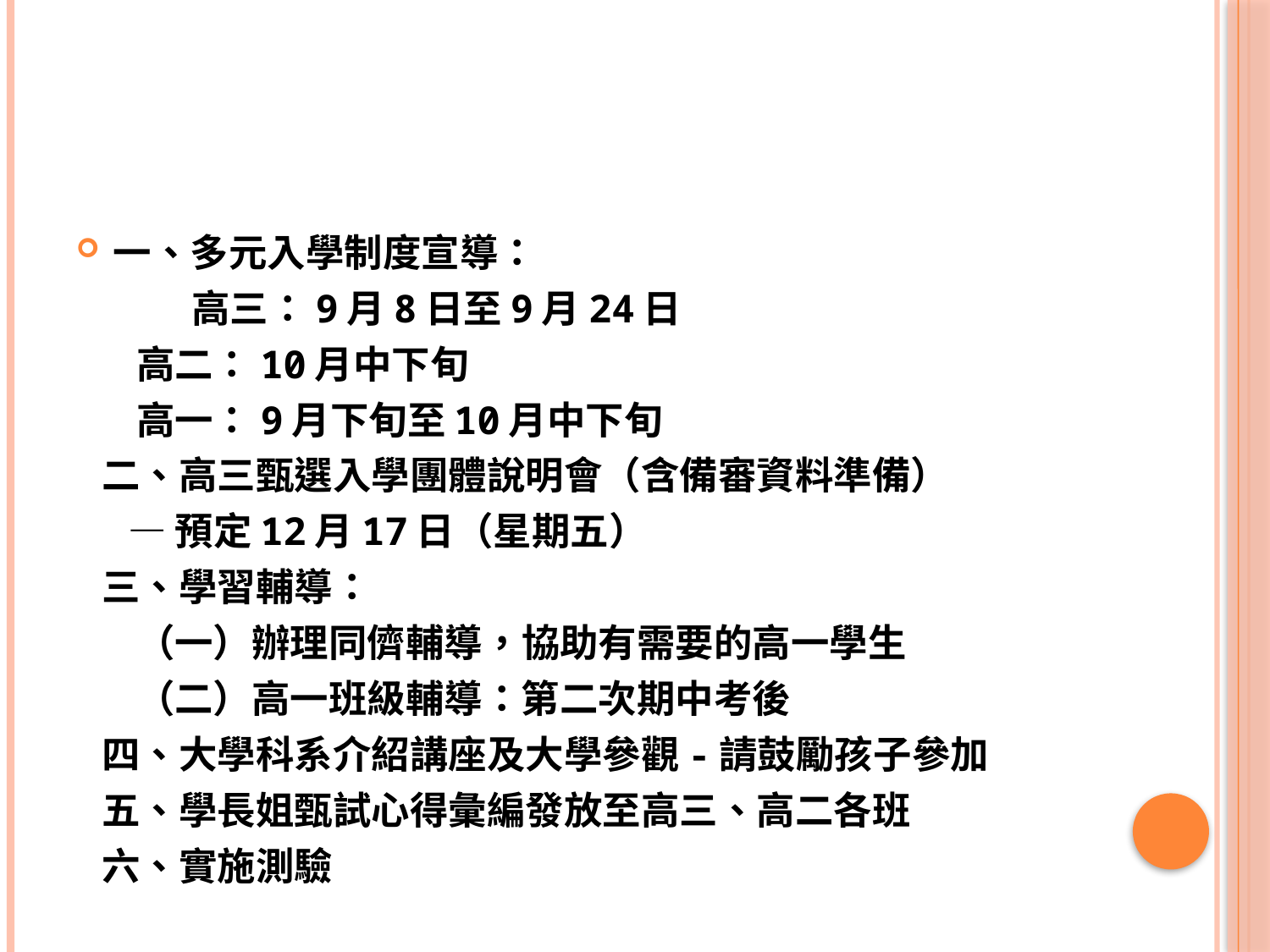

#
一、多元入學制度宣導：
　　　高三：9月8日至9月24日
      高二：10月中下旬
      高一：9月下旬至10月中下旬
  二、高三甄選入學團體說明會（含備審資料準備）
      —預定12月17日（星期五）
  三、學習輔導：
      （一）辦理同儕輔導，協助有需要的高一學生
      （二）高一班級輔導：第二次期中考後
  四、大學科系介紹講座及大學參觀-請鼓勵孩子參加
  五、學長姐甄試心得彙編發放至高三、高二各班
  六、實施測驗